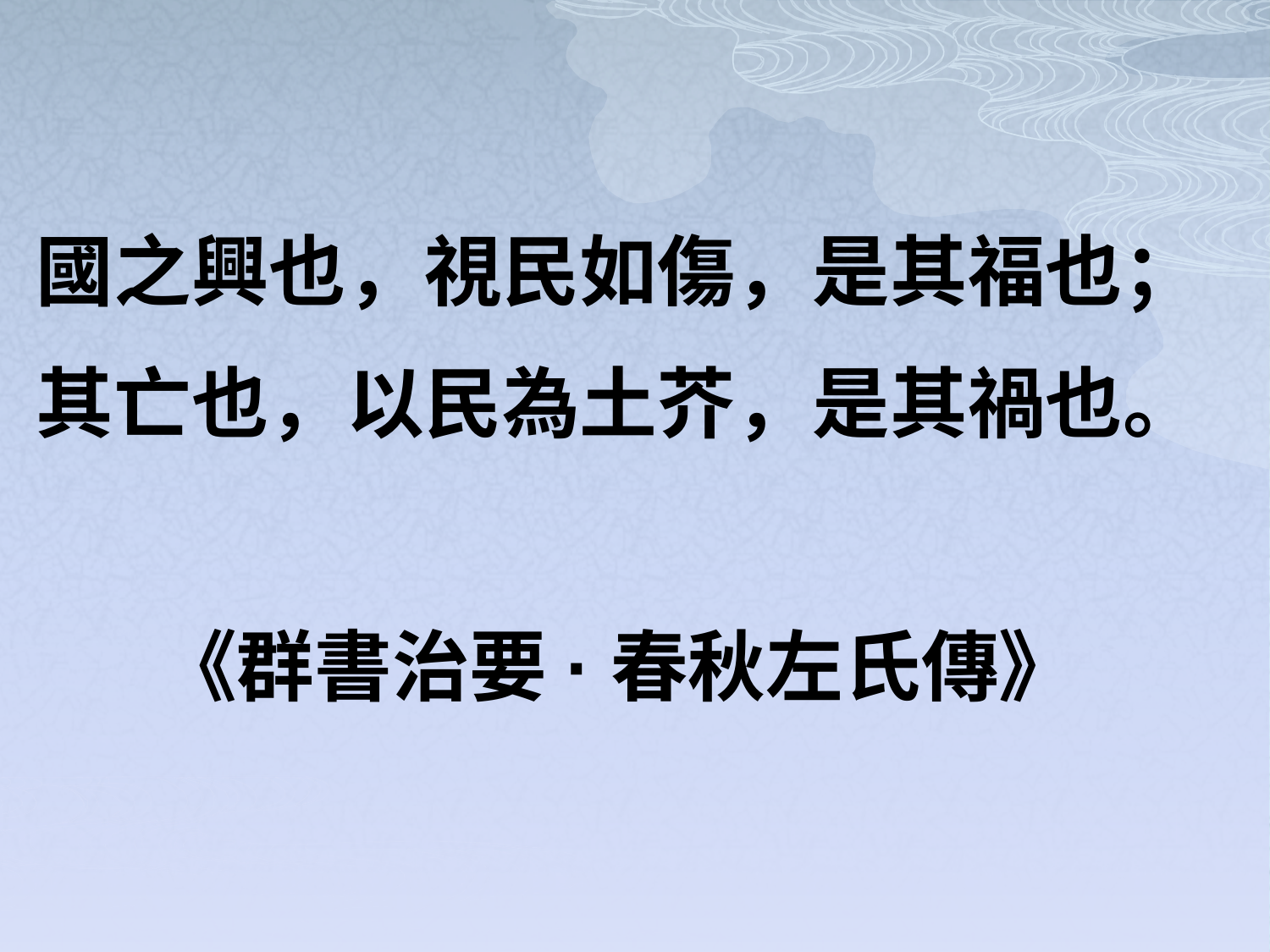

國之興也，視民如傷，是其福也；
    其亡也，以民為土芥，是其禍也。

           《群書治要·春秋左氏傳》